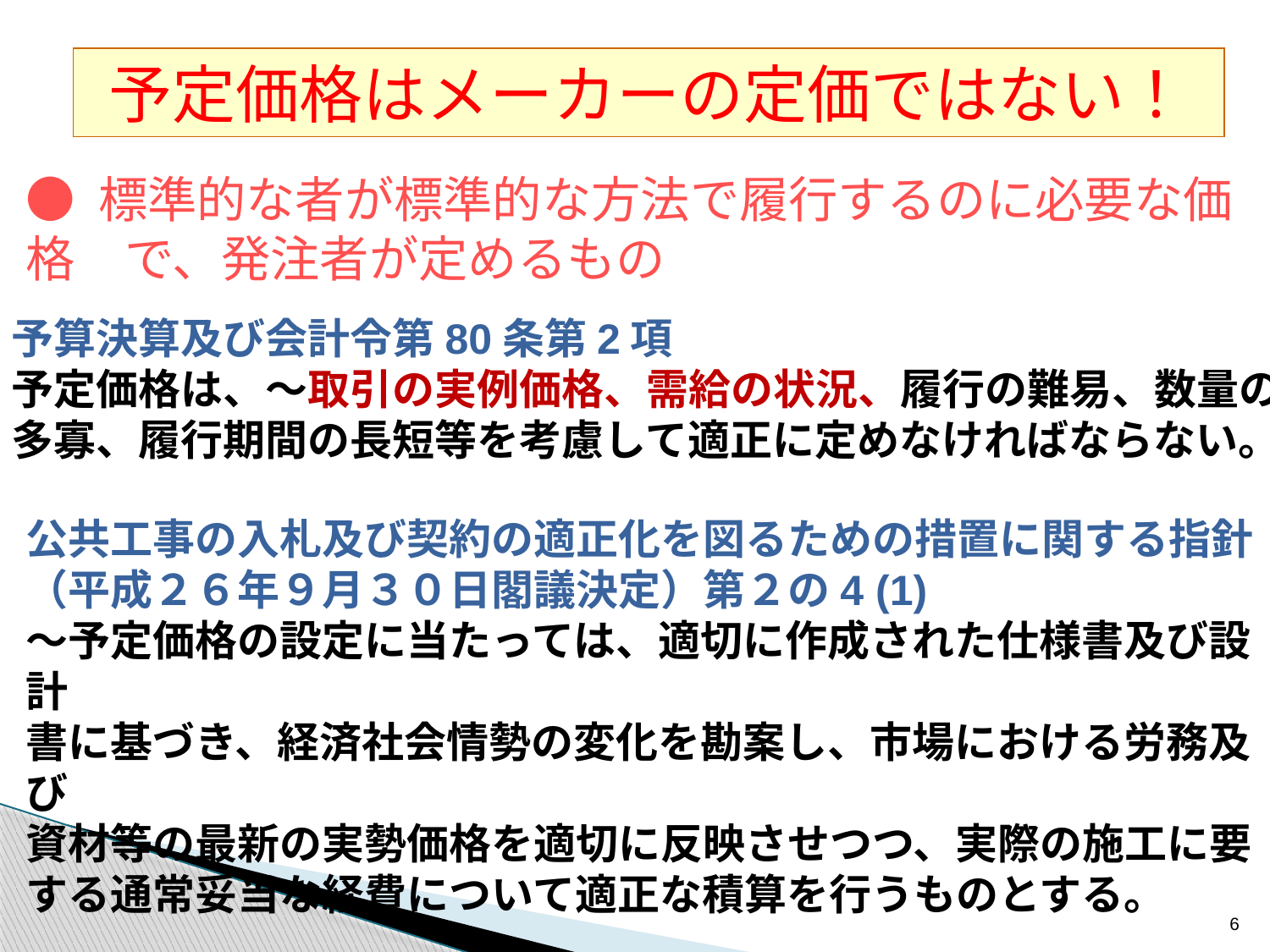

予定価格はメーカーの定価ではない！
● 標準的な者が標準的な方法で履行するのに必要な価格　で、発注者が定めるもの
予算決算及び会計令第80条第2項
予定価格は、～取引の実例価格、需給の状況、履行の難易、数量の
多寡、履行期間の長短等を考慮して適正に定めなければならない。
公共工事の入札及び契約の適正化を図るための措置に関する指針
（平成２６年９月３０日閣議決定）第２の4 (1)
～予定価格の設定に当たっては、適切に作成された仕様書及び設計
書に基づき、経済社会情勢の変化を勘案し、市場における労務及び
資材等の最新の実勢価格を適切に反映させつつ、実際の施工に要する通常妥当な経費について適正な積算を行うものとする。
6